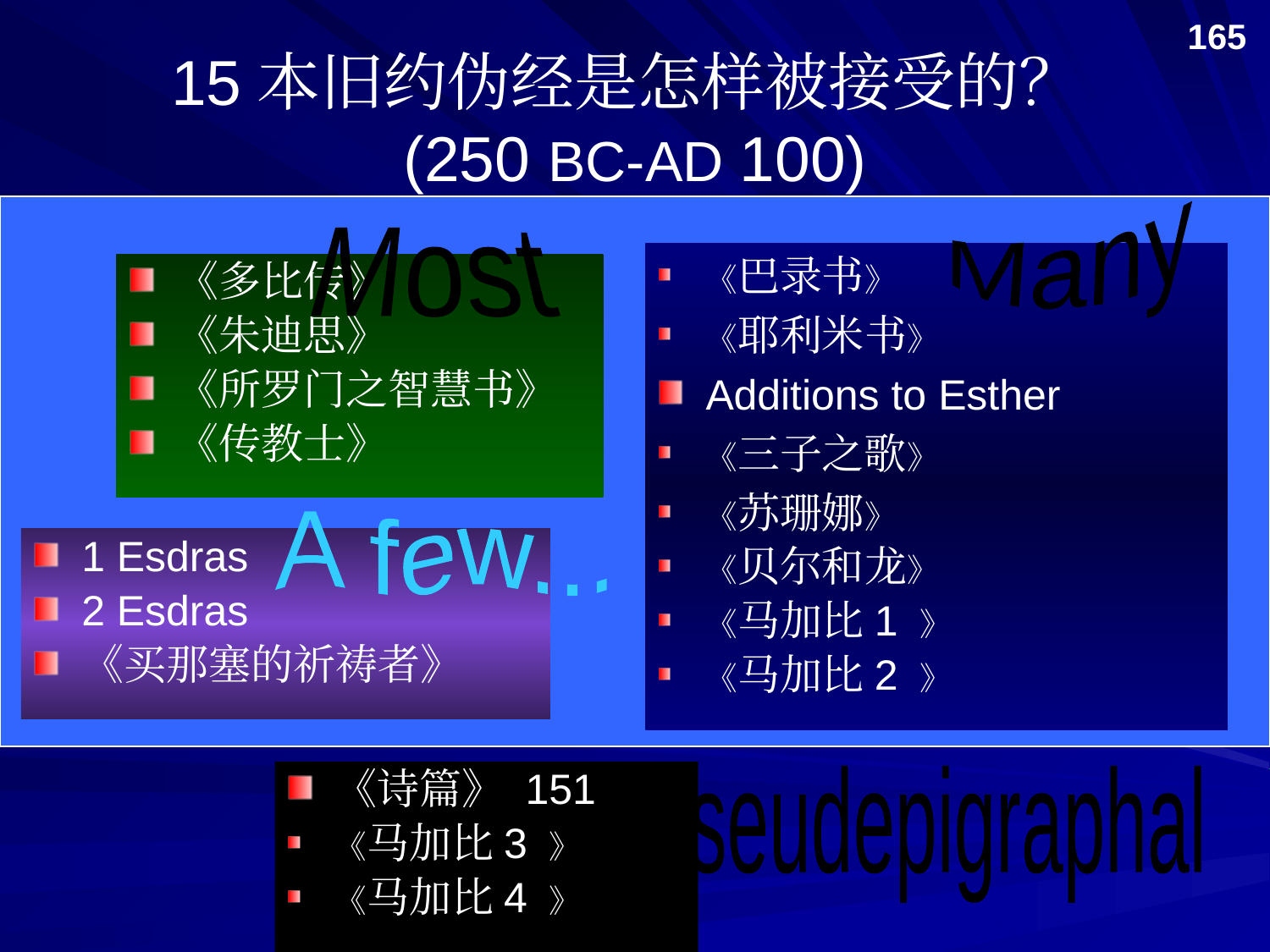

165
# 15本旧约伪经是怎样被接受的？ (250 BC-AD 100)
Many

Most
《巴录书》
《耶利米书》
Additions to Esther
《三子之歌》
《苏珊娜》
《贝尔和龙》
《马加比1 》
《马加比2 》
《多比传》
《朱迪思》
《所罗门之智慧书》
《传教士》
A few...
1 Esdras
2 Esdras
《买那塞的祈祷者》
《诗篇》 151
《马加比3 》
《马加比4 》
Pseudepigraphal